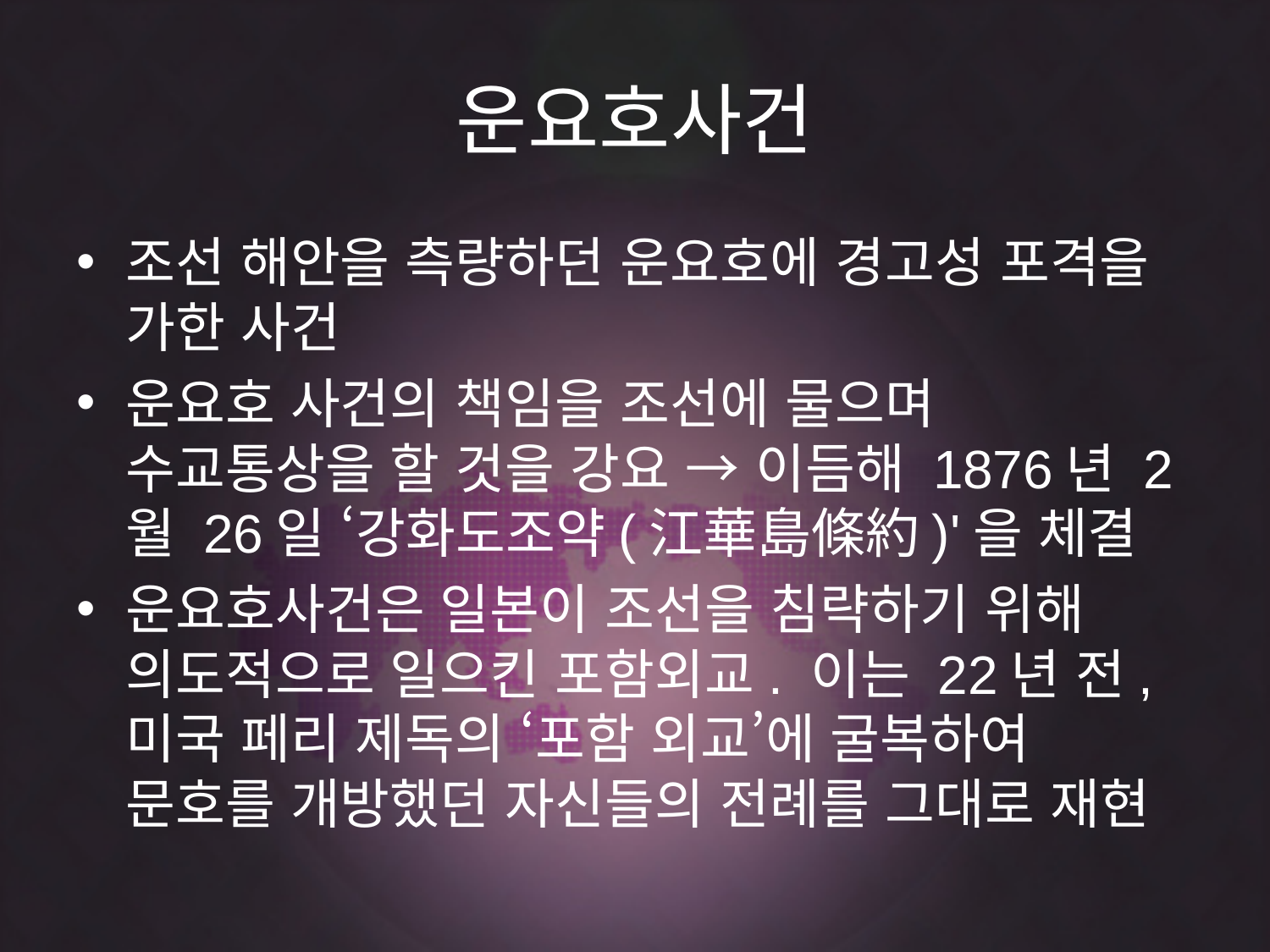

# 운요호사건
조선 해안을 측량하던 운요호에 경고성 포격을 가한 사건
운요호 사건의 책임을 조선에 물으며 수교통상을 할 것을 강요 → 이듬해 1876년 2월 26일 ‘강화도조약(江華島條約)'을 체결
운요호사건은 일본이 조선을 침략하기 위해 의도적으로 일으킨 포함외교. 이는 22년 전, 미국 페리 제독의 ‘포함 외교’에 굴복하여 문호를 개방했던 자신들의 전례를 그대로 재현